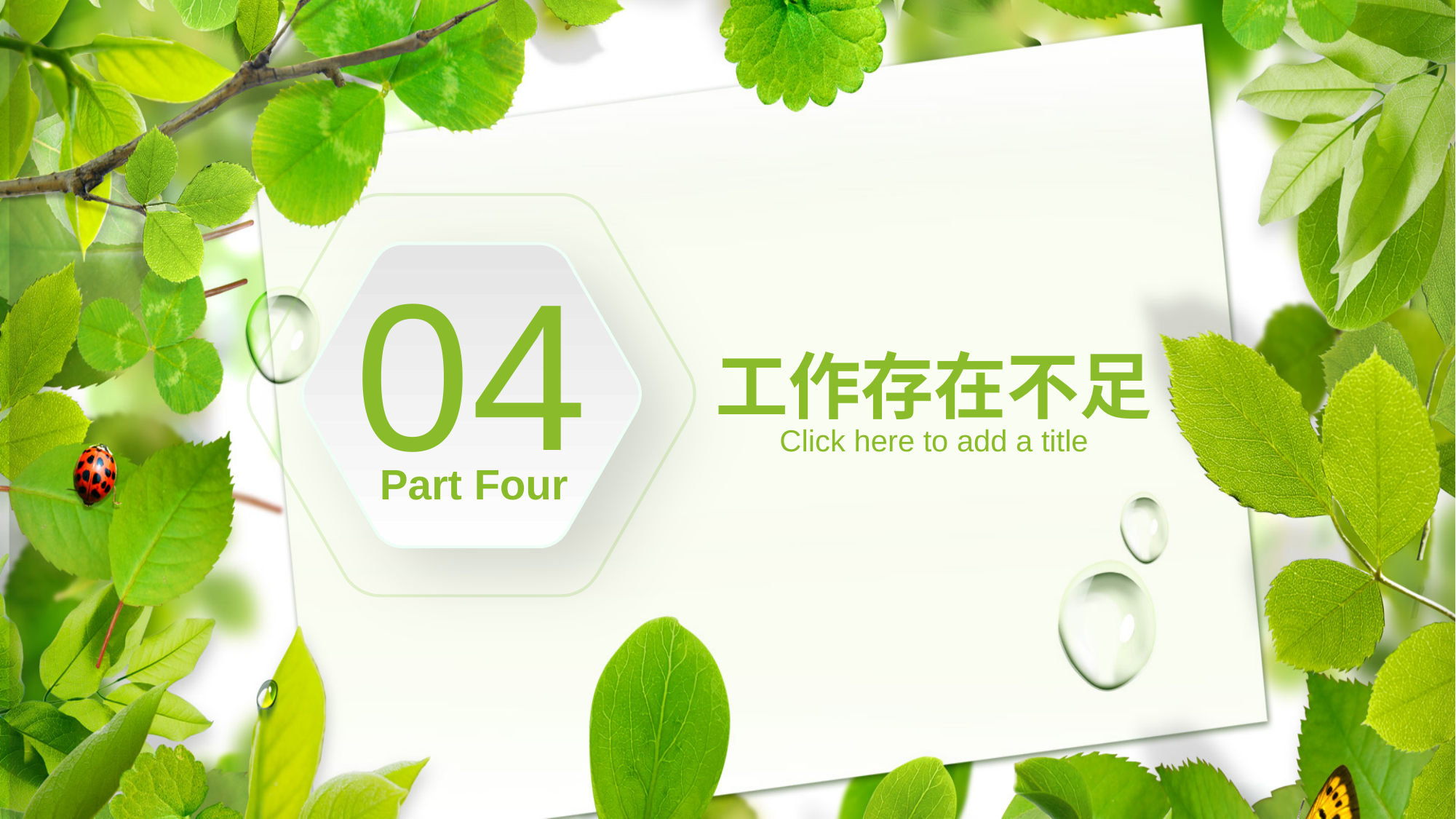

04

Part Four
工作存在不足
Click here to add a title